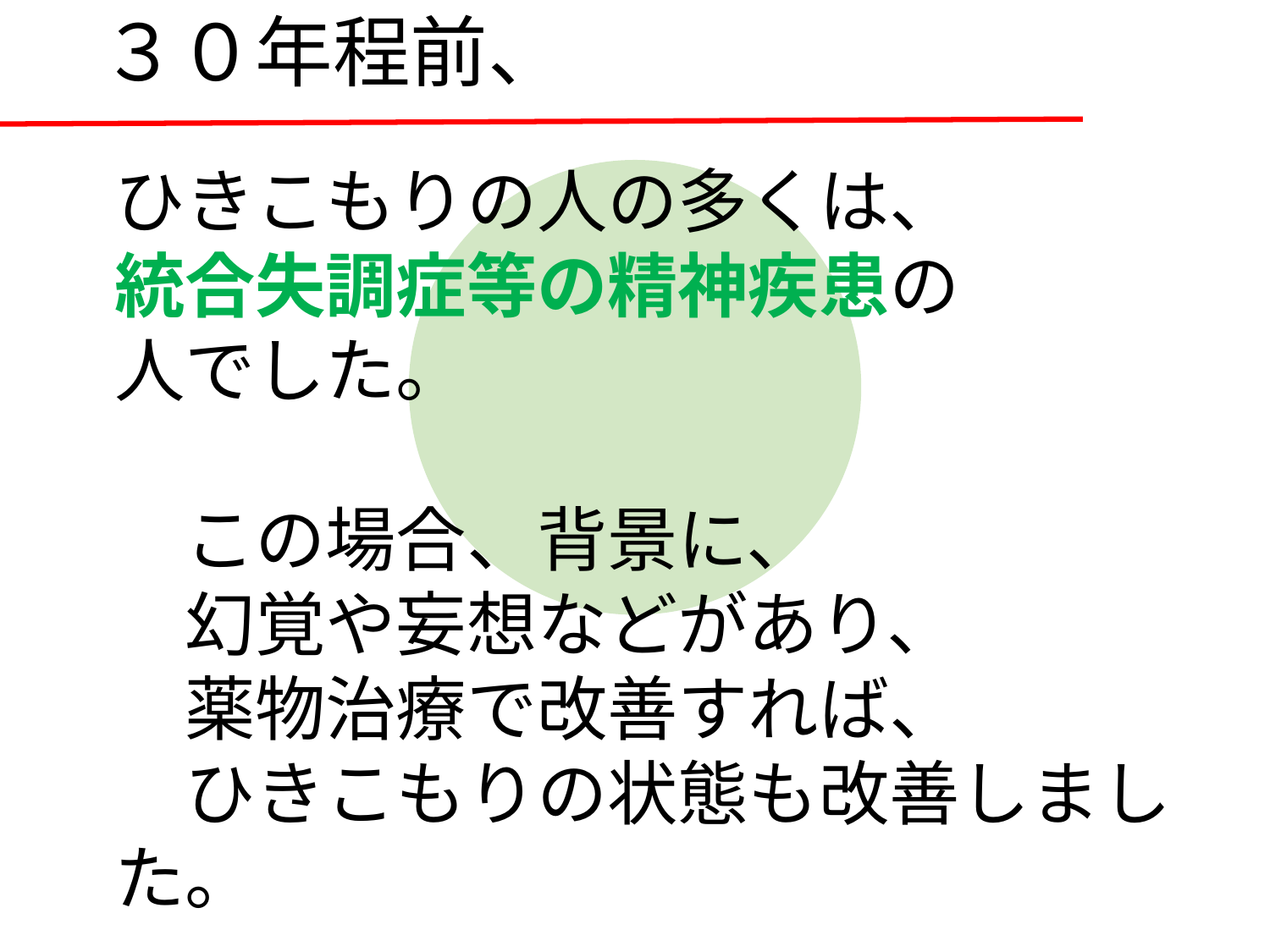

# ３０年程前、
ひきこもりの人の多くは、
統合失調症等の精神疾患の
人でした。

　この場合、背景に、
　幻覚や妄想などがあり、
　薬物治療で改善すれば、
　ひきこもりの状態も改善しました。